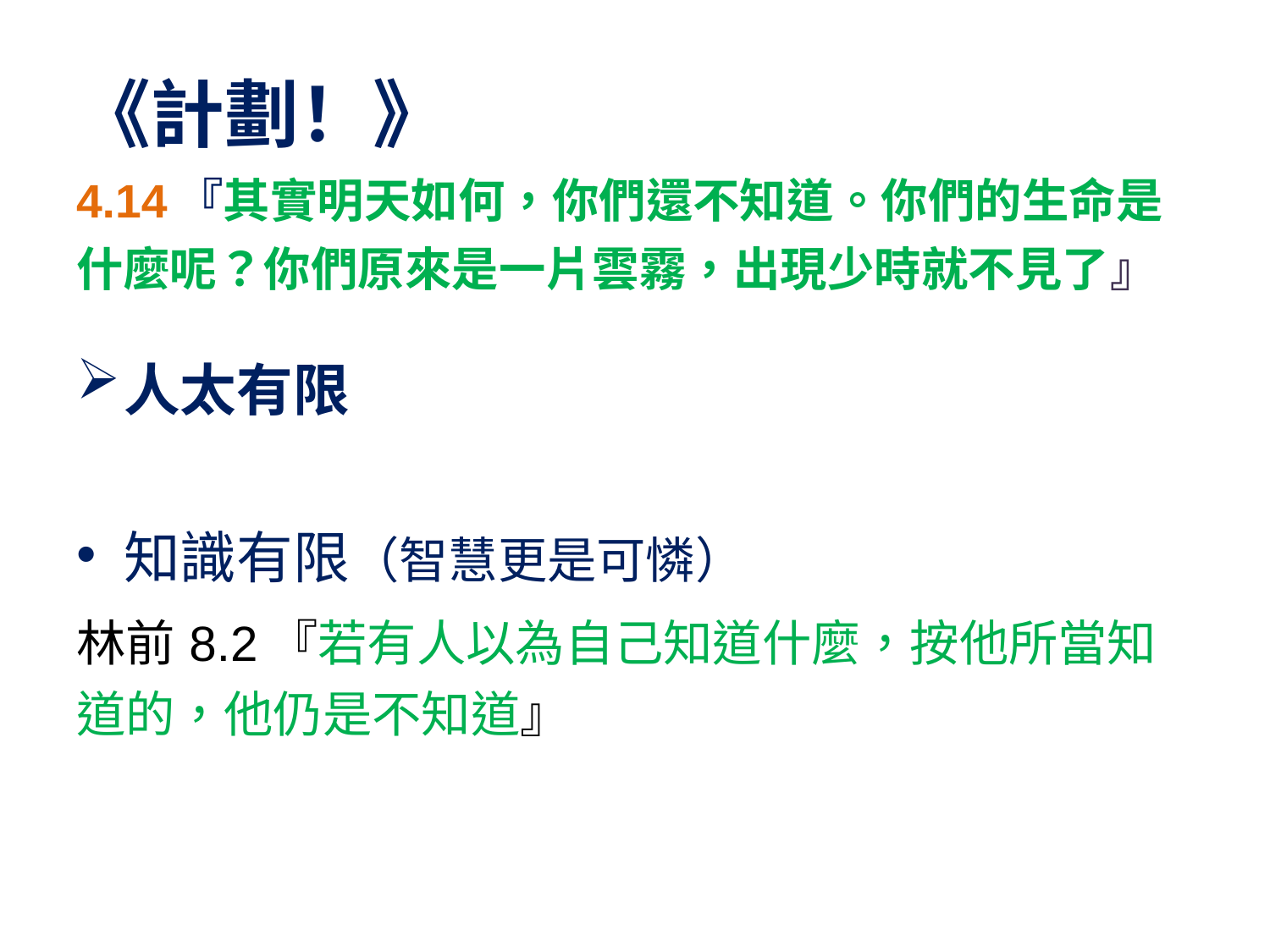

# 《計劃！》 4.14『其實明天如何，你們還不知道。你們的生命是什麼呢？你們原來是一片雲霧，出現少時就不見了』
人太有限

知識有限（智慧更是可憐）
林前8.2『若有人以為自己知道什麼，按他所當知道的，他仍是不知道』